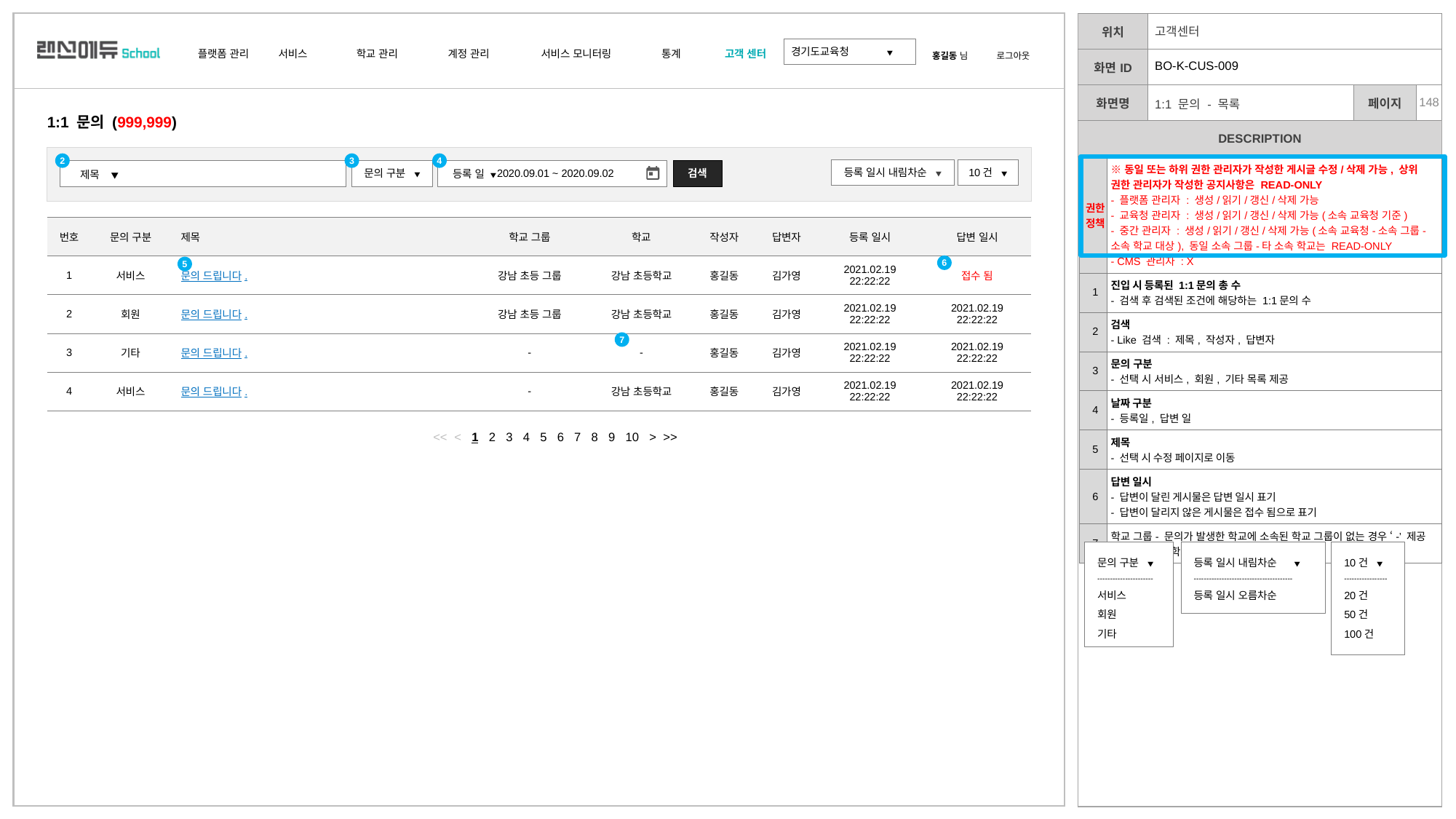

|  | 고객센터 |  |  |
| --- | --- | --- | --- |
|  | BO-K-CUS-009 |  |  |
|  | 1:1 문의 - 목록 |  |  |
1:1 문의 (999,999)

2
3
4

| 권한 정책 | ※동일 또는 하위 권한 관리자가 작성한 게시글 수정/삭제 가능, 상위 권한 관리자가 작성한 공지사항은 READ-ONLY - 플랫폼 관리자 : 생성/읽기/갱신/삭제 가능 - 교육청 관리자 : 생성/읽기/갱신/삭제 가능(소속 교육청 기준) - 중간 관리자 : 생성/읽기/갱신/삭제 가능(소속 교육청-소속 그룹-소속 학교 대상), 동일 소속 그룹-타 소속 학교는 READ-ONLY - CMS 관리자 : X |
| --- | --- |
| 1 | 진입 시 등록된 1:1문의 총 수 - 검색 후 검색된 조건에 해당하는 1:1문의 수 |
| 2 | 검색 - Like 검색 : 제목, 작성자, 답변자 |
| 3 | 문의 구분 - 선택 시 서비스, 회원, 기타 목록 제공 |
| 4 | 날짜 구분 - 등록일, 답변 일 |
| 5 | 제목 - 선택 시 수정 페이지로 이동 |
| 6 | 답변 일시 - 답변이 달린 게시물은 답변 일시 표기 - 답변이 달리지 않은 게시물은 접수 됨으로 표기 |
| 7 | 학교 그룹- 문의가 발생한 학교에 소속된 학교 그룹이 없는 경우 ‘-’ 제공 학교-소속된 학교가 없는 경우 ‘-’ 제공 |
등록 일시 내림차순   ▼
10건   ▼
                2020.09.01 ~ 2020.09.02
검색

문의 구분   ▼
등록 일  ▼
제목    ▼

| 번호 | 문의 구분 | 제목 | 학교 그룹 | 학교 | 작성자 | 답변자 | 등록 일시 | 답변 일시 |
| --- | --- | --- | --- | --- | --- | --- | --- | --- |
| 1 | 서비스 | 문의 드립니다. | 강남 초등 그룹 | 강남 초등학교 | 홍길동 | 김가영 | 2021.02.19 22:22:22 | 접수 됨 |
| 2 | 회원 | 문의 드립니다. | 강남 초등 그룹 | 강남 초등학교 | 홍길동 | 김가영 | 2021.02.19 22:22:22 | 2021.02.19 22:22:22 |
| 3 | 기타 | 문의 드립니다. | - | - | 홍길동 | 김가영 | 2021.02.19 22:22:22 | 2021.02.19 22:22:22 |
| 4 | 서비스 | 문의 드립니다. | - | 강남 초등학교 | 홍길동 | 김가영 | 2021.02.19 22:22:22 | 2021.02.19 22:22:22 |
6
5
7
<<  <   1   2   3   4   5   6   7   8   9   10   >  >>
문의 구분   ▼
----------------------
서비스
회원
기타
10건   ▼
-----------------
20건
50건
100건
등록 일시 내림차순      ▼
---------------------------------------
등록 일시 오름차순